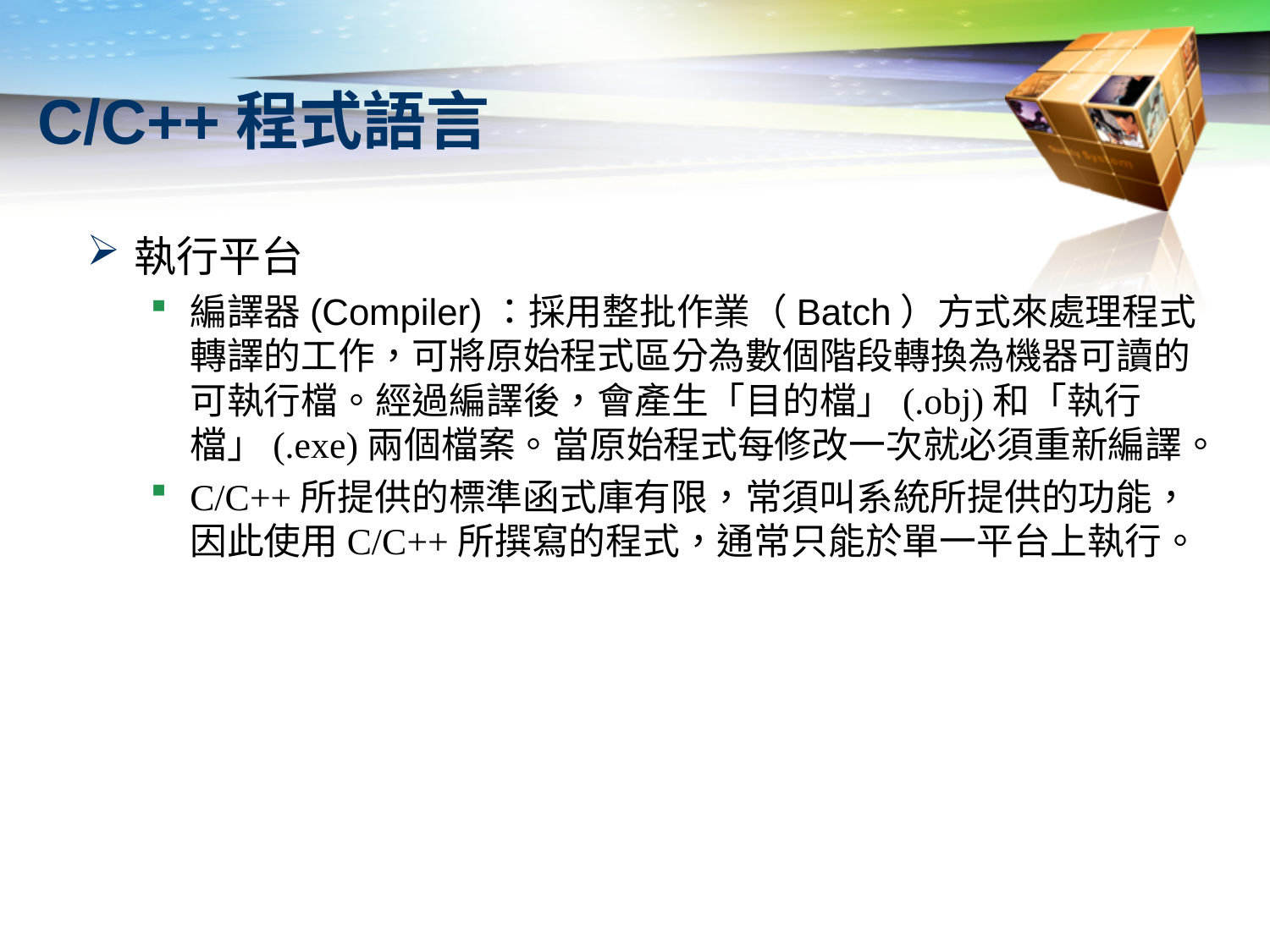

# C/C++程式語言
執行平台
編譯器(Compiler)：採用整批作業（Batch）方式來處理程式轉譯的工作，可將原始程式區分為數個階段轉換為機器可讀的可執行檔。經過編譯後，會產生「目的檔」(.obj)和「執行檔」(.exe)兩個檔案。當原始程式每修改一次就必須重新編譯。
C/C++所提供的標準函式庫有限，常須叫系統所提供的功能，因此使用C/C++所撰寫的程式，通常只能於單一平台上執行。